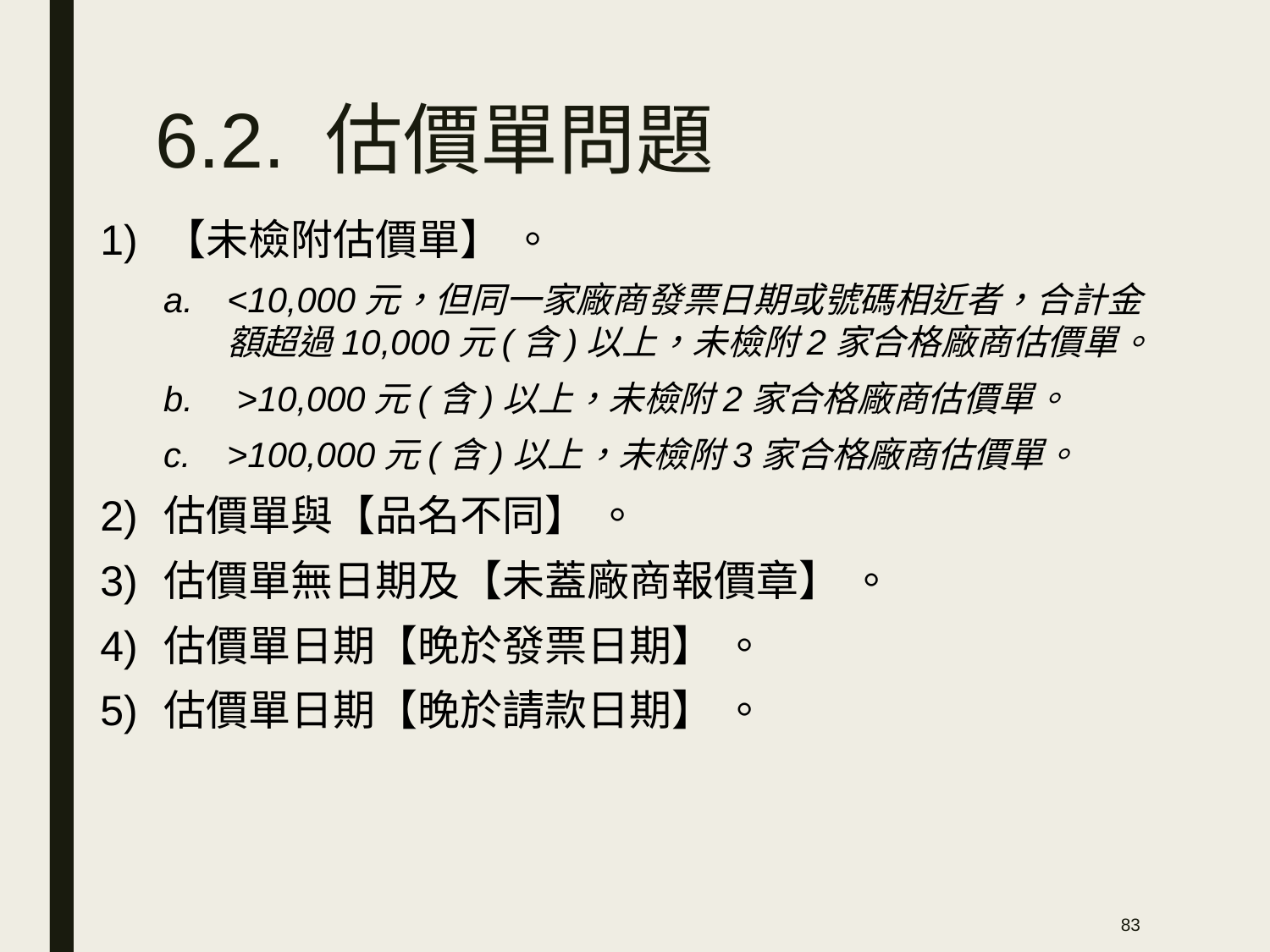

# 6.2. 估價單問題
【未檢附估價單】 。
<10,000元，但同一家廠商發票日期或號碼相近者，合計金額超過10,000元(含)以上，未檢附2家合格廠商估價單。
 >10,000元(含)以上，未檢附2家合格廠商估價單。
>100,000元(含)以上，未檢附3家合格廠商估價單。
估價單與【品名不同】 。
估價單無日期及【未蓋廠商報價章】 。
估價單日期【晚於發票日期】 。
估價單日期【晚於請款日期】 。
83